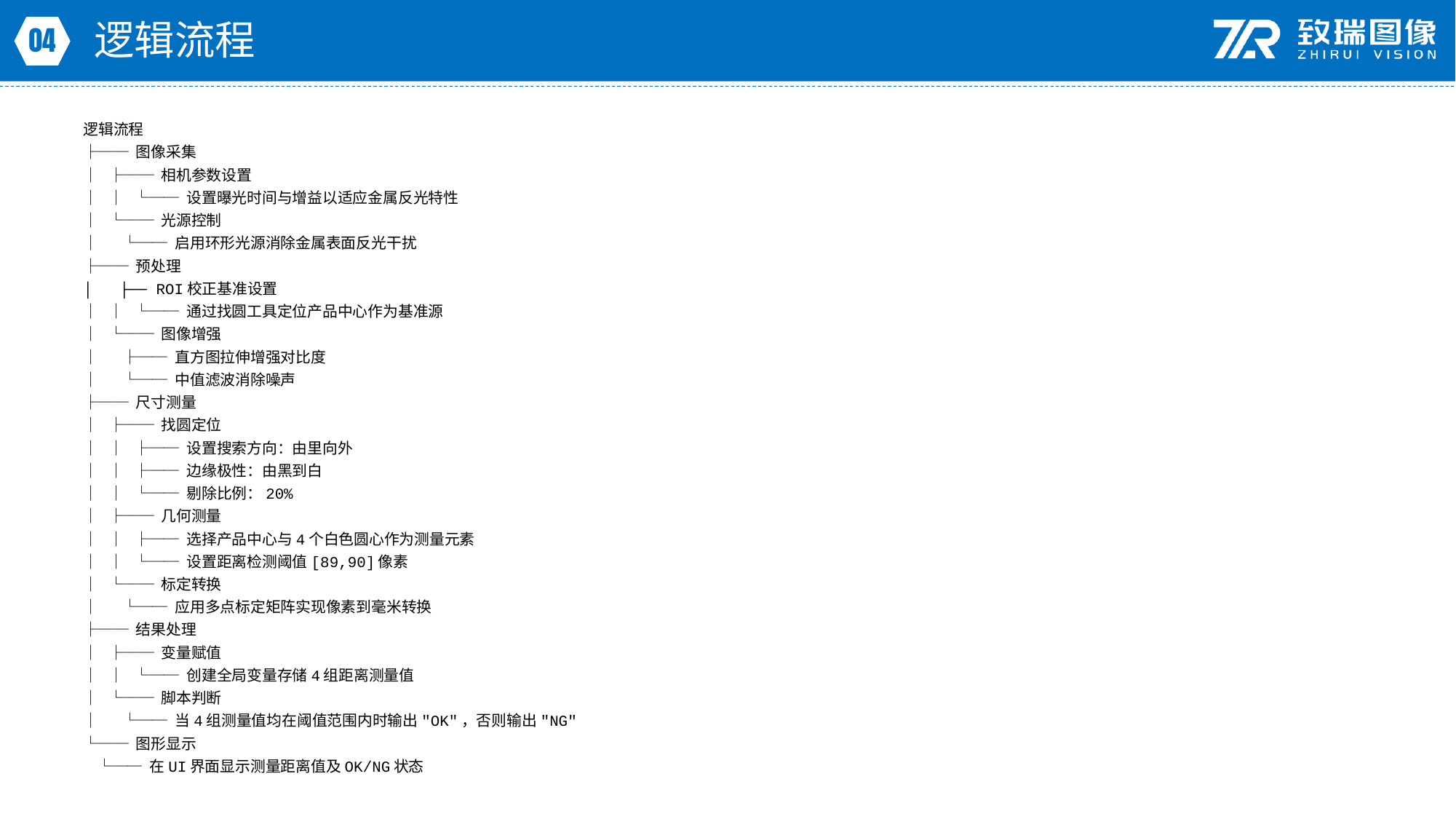

逻辑流程
04

逻辑流程
├── 图像采集
│   ├── 相机参数设置
│   │   └── 设置曝光时间与增益以适应金属反光特性
│   └── 光源控制
│       └── 启用环形光源消除金属表面反光干扰
├── 预处理
│   ├── ROI校正基准设置
│   │   └── 通过找圆工具定位产品中心作为基准源
│   └── 图像增强
│       ├── 直方图拉伸增强对比度
│       └── 中值滤波消除噪声
├── 尺寸测量
│   ├── 找圆定位
│   │   ├── 设置搜索方向：由里向外
│   │   ├── 边缘极性：由黑到白
│   │   └── 剔除比例：20%
│   ├── 几何测量
│   │   ├── 选择产品中心与4个白色圆心作为测量元素
│   │   └── 设置距离检测阈值[89,90]像素
│   └── 标定转换
│       └── 应用多点标定矩阵实现像素到毫米转换
├── 结果处理
│   ├── 变量赋值
│   │   └── 创建全局变量存储4组距离测量值
│   └── 脚本判断
│       └── 当4组测量值均在阈值范围内时输出"OK"，否则输出"NG"
└── 图形显示
    └── 在UI界面显示测量距离值及OK/NG状态